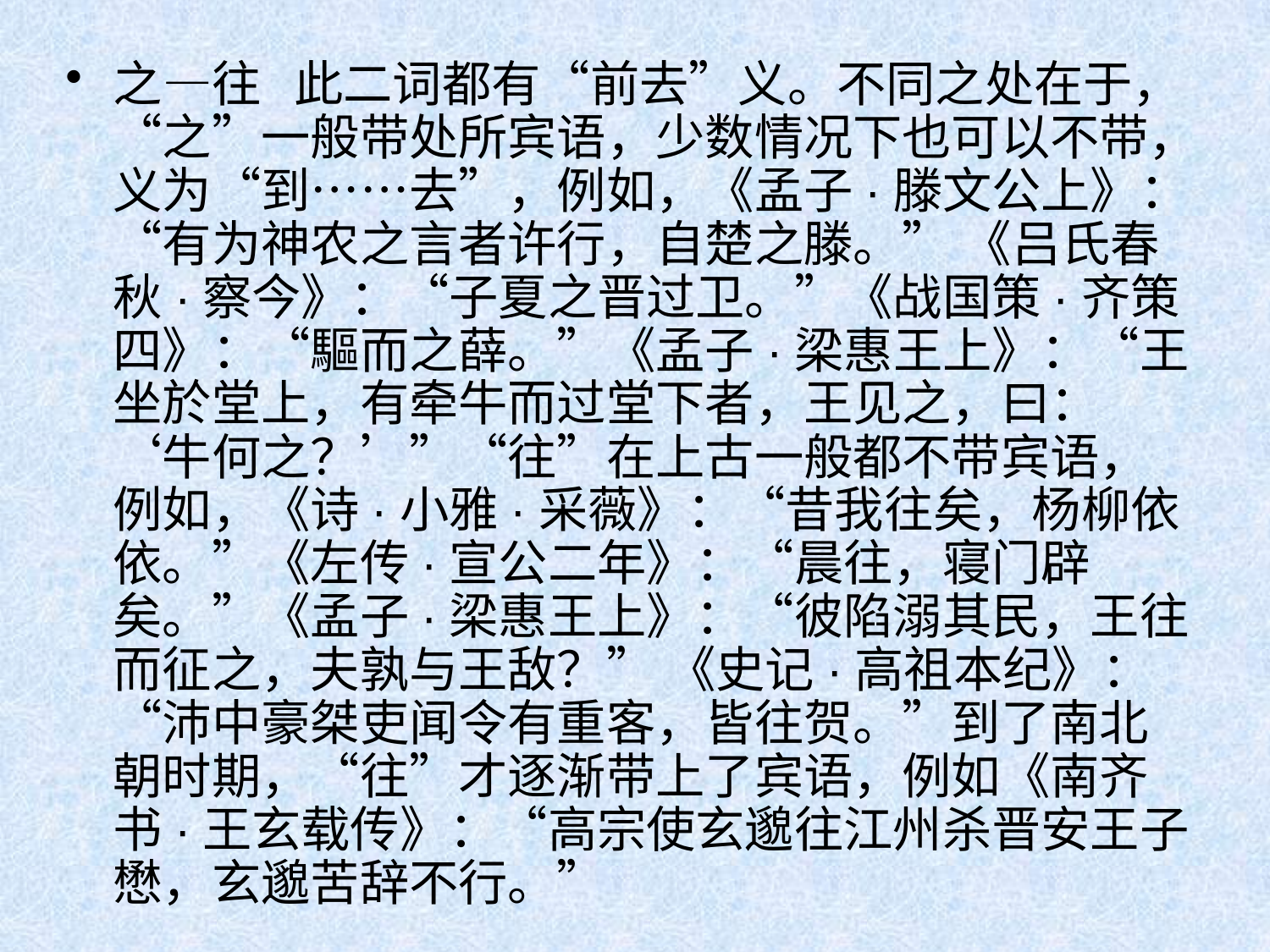

之—往   此二词都有“前去”义。不同之处在于，“之”一般带处所宾语，少数情况下也可以不带，义为“到……去”，例如，《孟子·滕文公上》：“有为神农之言者许行，自楚之滕。” 《吕氏春秋·察今》：“子夏之晋过卫。”《战国策·齐策四》：“驅而之薛。”《孟子·梁惠王上》：“王坐於堂上，有牵牛而过堂下者，王见之，曰：‘牛何之？’”“往”在上古一般都不带宾语，例如，《诗·小雅·采薇》：“昔我往矣，杨柳依依。”《左传·宣公二年》：“晨往，寝门辟矣。”《孟子·梁惠王上》：“彼陷溺其民，王往而征之，夫孰与王敌？” 《史记·高祖本纪》：“沛中豪桀吏闻令有重客，皆往贺。”到了南北朝时期，“往”才逐渐带上了宾语，例如《南齐书·王玄载传》：“高宗使玄邈往江州杀晋安王子懋，玄邈苦辞不行。”